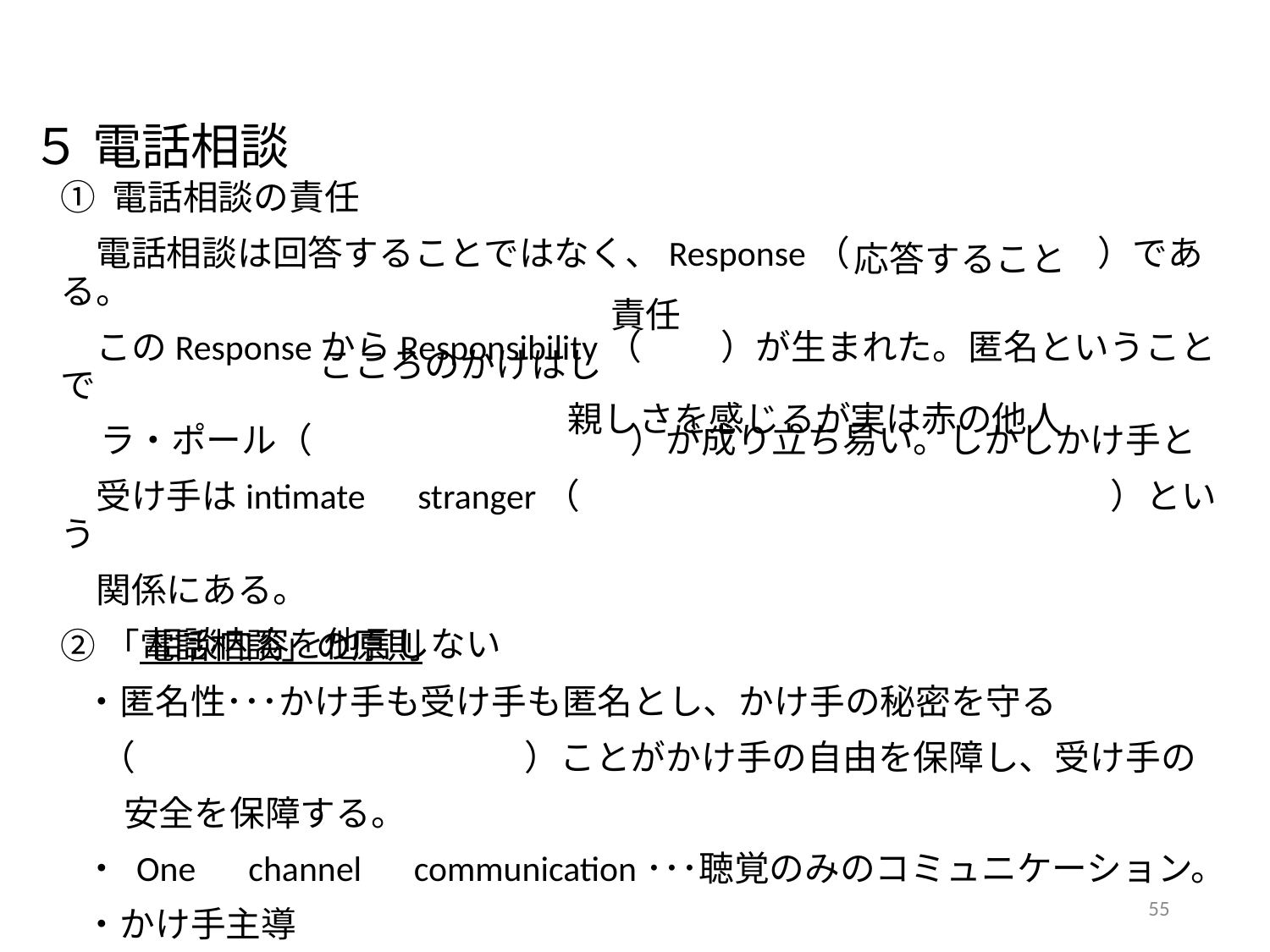

５ 電話相談
① 電話相談の責任
　電話相談は回答することではなく、Response（　　　　　　　）である。
　このResponseからResponsibility（ 　　）が生まれた。匿名ということで
    ラ・ポール（　　　　　　　　　）が成り立ち易い。しかしかけ手と
　受け手はintimate　stranger（　　　　　　　　　　　　　　　）という
　関係にある。
②「電話相談」の原則
  ・匿名性･･･かけ手も受け手も匿名とし、かけ手の秘密を守る
    （　　　　　　　　　　　）ことがかけ手の自由を保障し、受け手の
       安全を保障する。
  ・ One　channel　communication･･･聴覚のみのコミュニケーション。
  ・かけ手主導
　  自己決定を重んじる（サマリタンズ20原則の中の18条、日本電話相談
       学会「倫理綱領」第2条）。

応答すること
責任
こころのかけはし
親しさを感じるが実は赤の他人
相談内容を他言しない
55